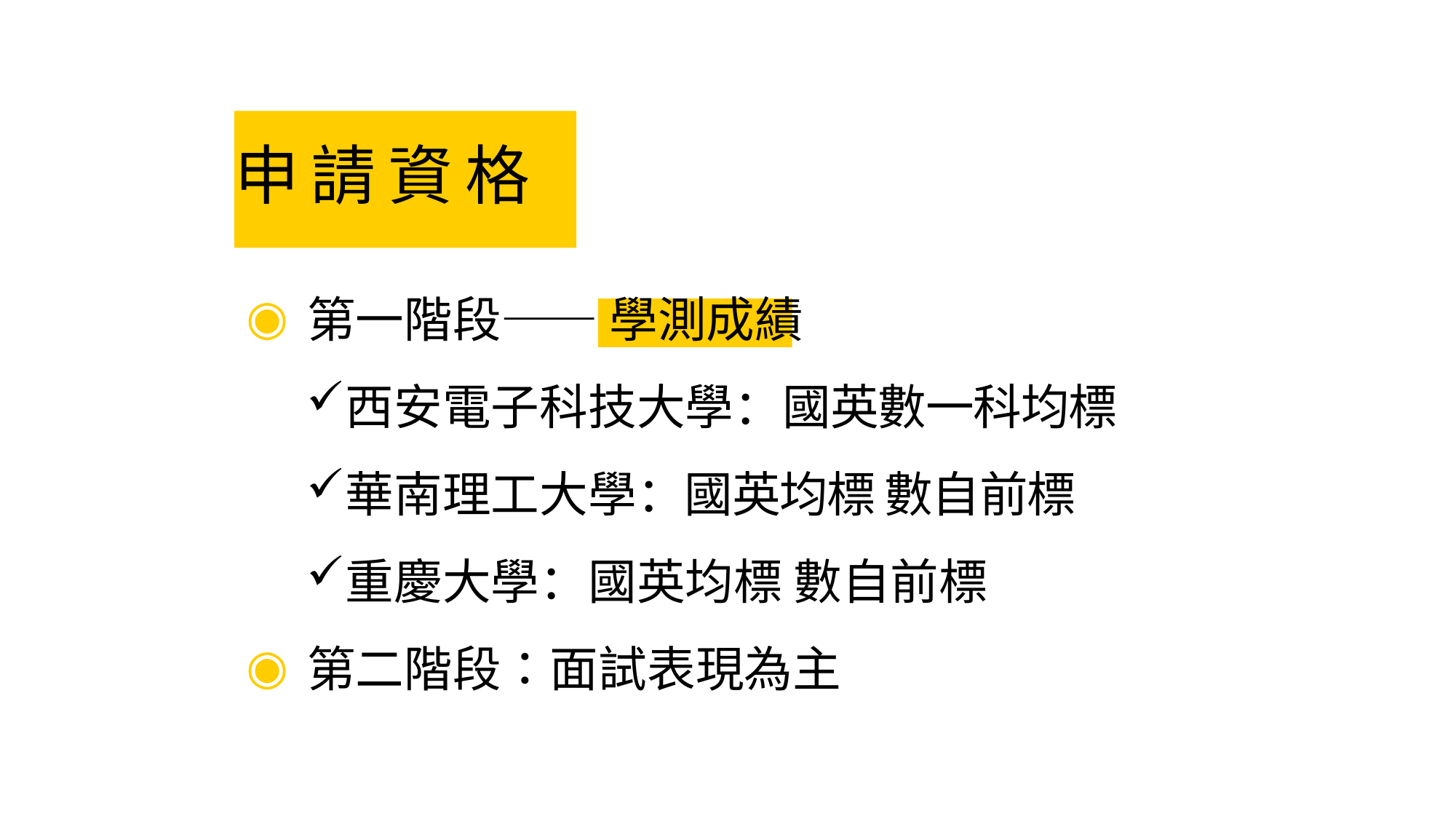

# 申請資格
第一階段—— 學測成績
西安電子科技大學：國英數一科均標
華南理工大學：國英均標 數自前標
重慶大學：國英均標 數自前標
第二階段：面試表現為主